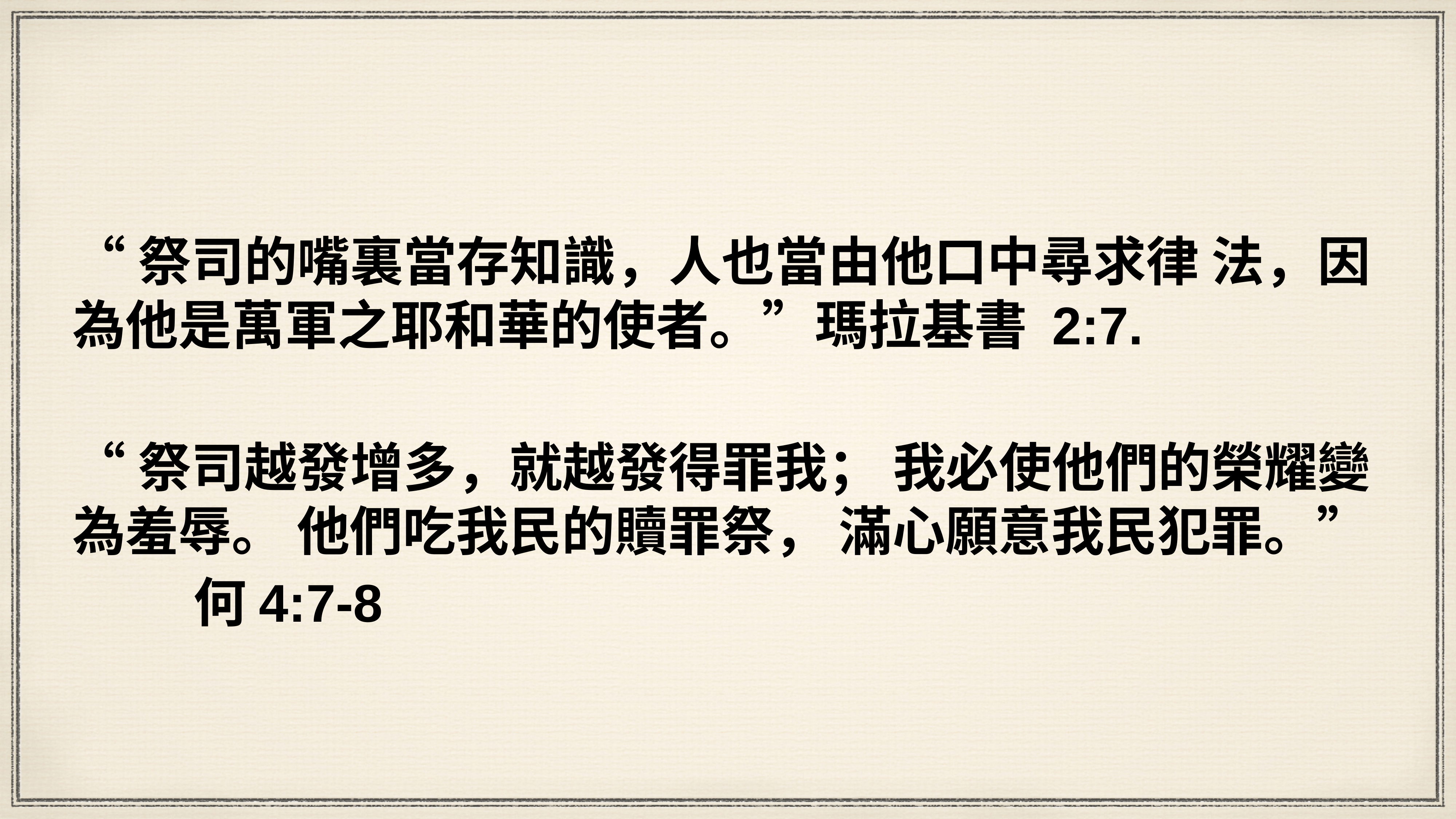

“祭司的嘴裏當存知識，人也當由他口中尋求律 法，因為他是萬軍之耶和華的使者。”瑪拉基書 2:7.

“祭司越發增多，就越發得罪我； 我必使他們的榮耀變為羞辱。 他們吃我民的贖罪祭， 滿心願意我民犯罪。”
         何4:7-8